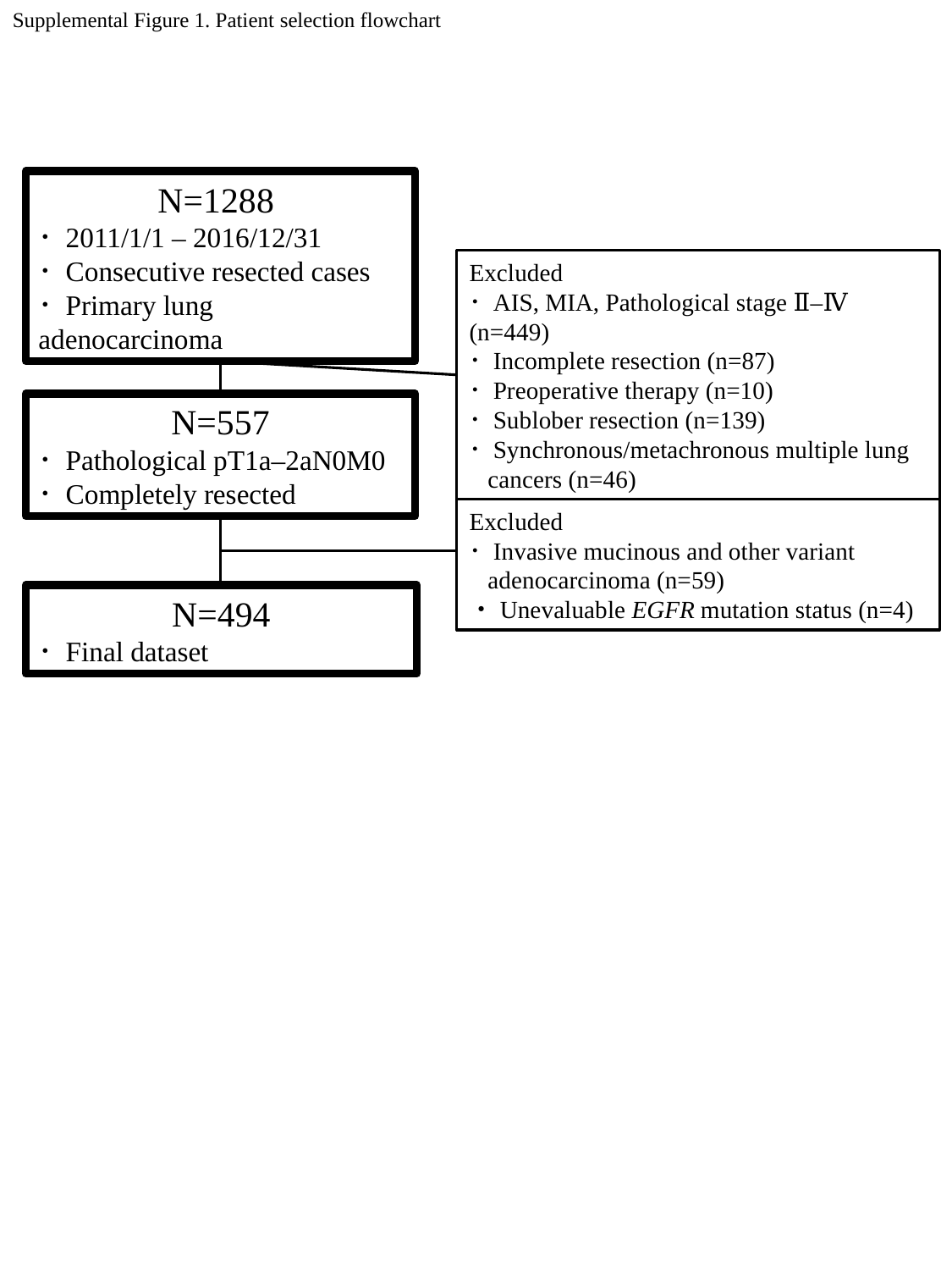

Supplemental Figure 1. Patient selection flowchart
N=1288
･ 2011/1/1 – 2016/12/31
･ Consecutive resected cases
･ Primary lung adenocarcinoma
Excluded
･ AIS, MIA, Pathological stage Ⅱ–Ⅳ (n=449)
･ Incomplete resection (n=87)
･ Preoperative therapy (n=10)
･ Sublober resection (n=139)
･ Synchronous/metachronous multiple lung
   cancers (n=46)
N=557
･ Pathological pT1a–2aN0M0
･ Completely resected
Excluded
･ Invasive mucinous and other variant
   adenocarcinoma (n=59)
・Unevaluable EGFR mutation status (n=4)
N=494
･ Final dataset